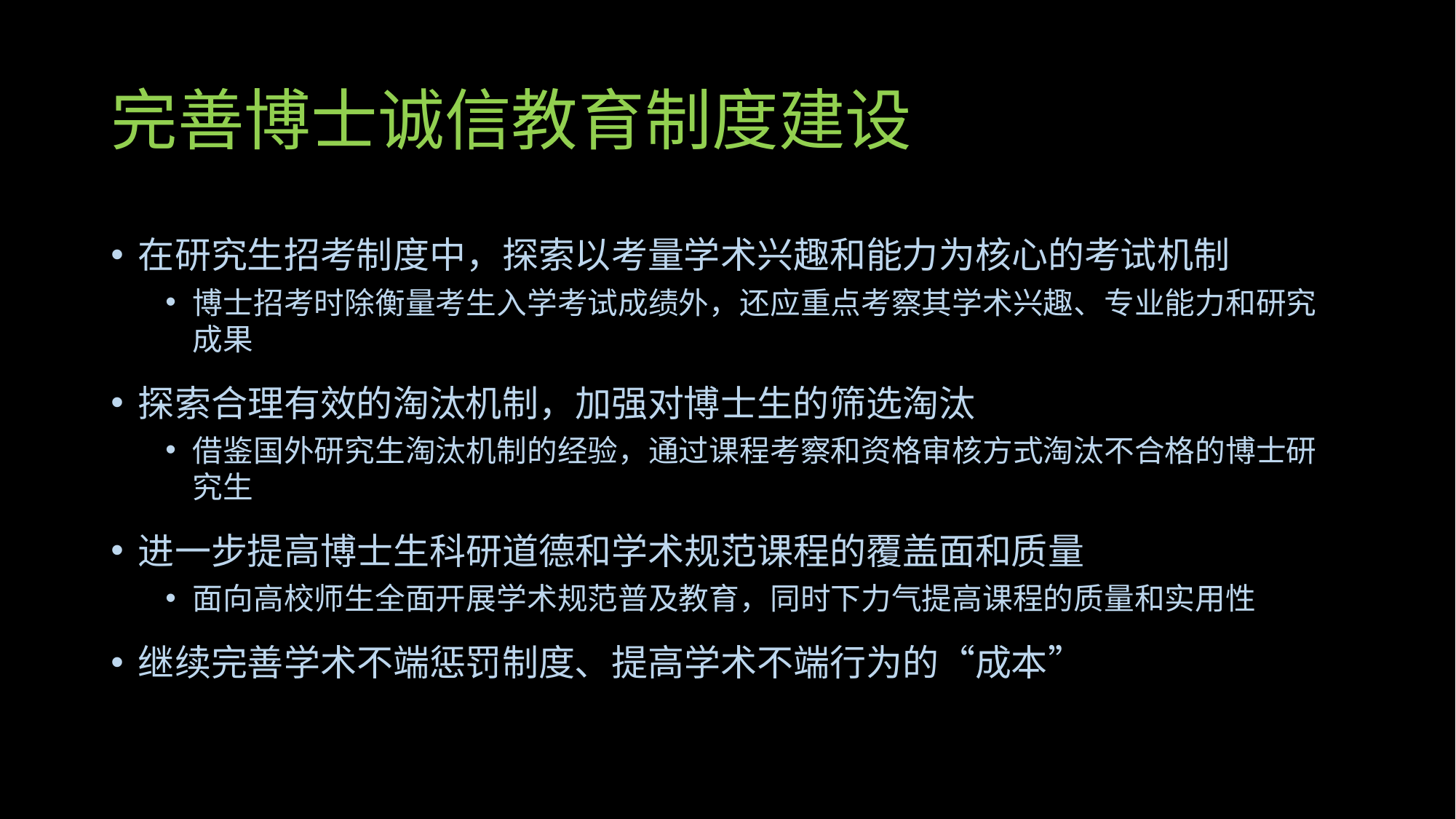

# 完善博士诚信教育制度建设
在研究生招考制度中，探索以考量学术兴趣和能力为核心的考试机制
博士招考时除衡量考生入学考试成绩外，还应重点考察其学术兴趣、专业能力和研究成果
探索合理有效的淘汰机制，加强对博士生的筛选淘汰
借鉴国外研究生淘汰机制的经验，通过课程考察和资格审核方式淘汰不合格的博士研究生
进一步提高博士生科研道德和学术规范课程的覆盖面和质量
面向高校师生全面开展学术规范普及教育，同时下力气提高课程的质量和实用性
继续完善学术不端惩罚制度、提高学术不端行为的“成本”